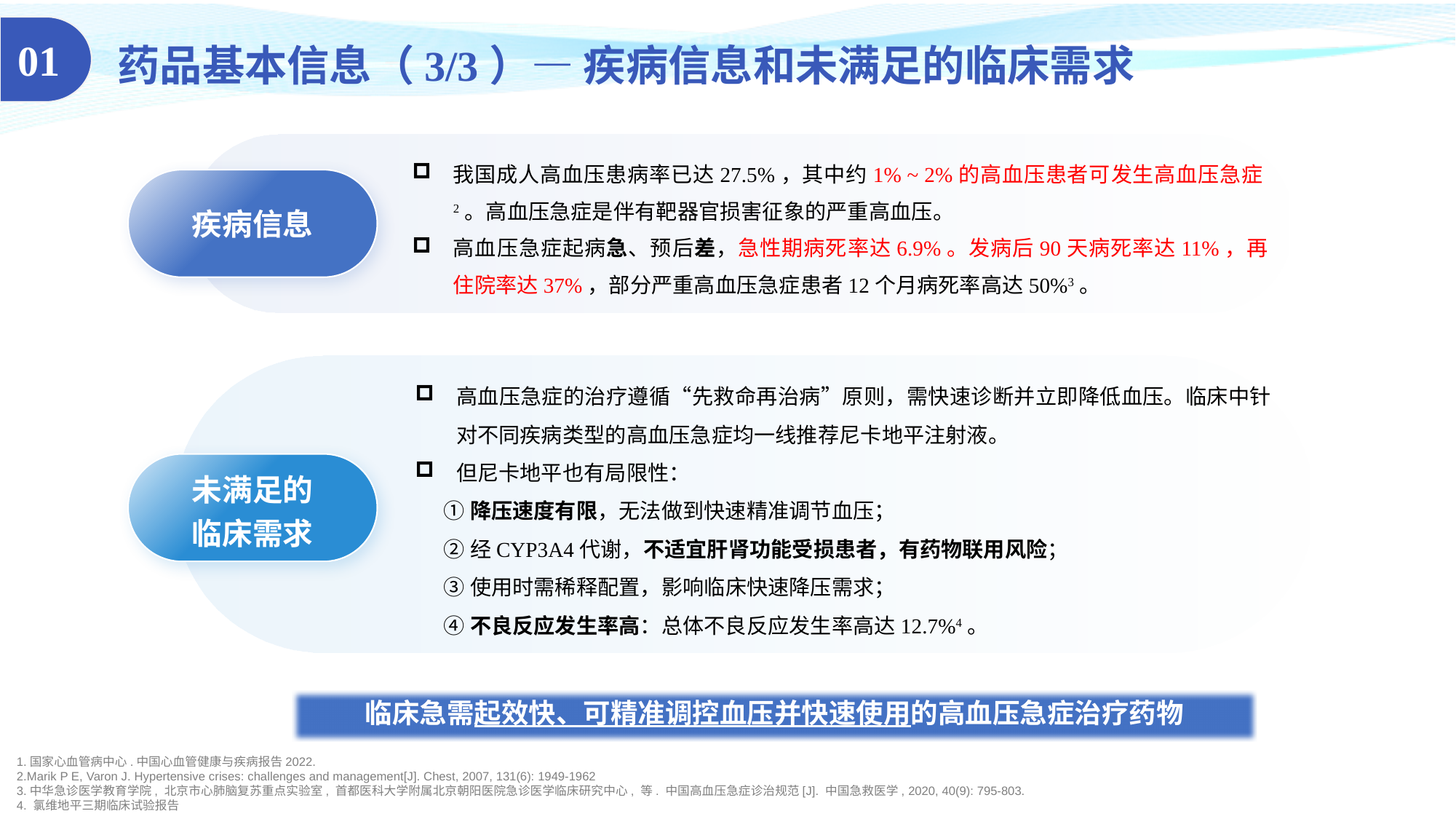

01
药品基本信息（3/3）— 疾病信息和未满足的临床需求
我国成人高血压患病率已达27.5%，其中约1% ~ 2%的高血压患者可发生高血压急症2。高血压急症是伴有靶器官损害征象的严重高血压。
高血压急症起病急、预后差，急性期病死率达6.9%。发病后90天病死率达11%，再住院率达37%，部分严重高血压急症患者12个月病死率高达50%3。
疾病信息
高血压急症的治疗遵循“先救命再治病”原则，需快速诊断并立即降低血压。临床中针对不同疾病类型的高血压急症均一线推荐尼卡地平注射液。
但尼卡地平也有局限性：
      ①降压速度有限，无法做到快速精准调节血压；
      ②经CYP3A4代谢，不适宜肝肾功能受损患者，有药物联用风险；
      ③使用时需稀释配置，影响临床快速降压需求；
      ④不良反应发生率高：总体不良反应发生率高达12.7%4。
未满足的
临床需求
临床急需起效快、可精准调控血压并快速使用的高血压急症治疗药物

1.国家心血管病中心.中国心血管健康与疾病报告2022.
2.Marik P E, Varon J. Hypertensive crises: challenges and management[J]. Chest, 2007, 131(6): 1949-1962
3.中华急诊医学教育学院, 北京市心肺脑复苏重点实验室, 首都医科大学附属北京朝阳医院急诊医学临床研究中心, 等. 中国高血压急症诊治规范[J]. 中国急救医学, 2020, 40(9): 795-803.
4. 氯维地平三期临床试验报告